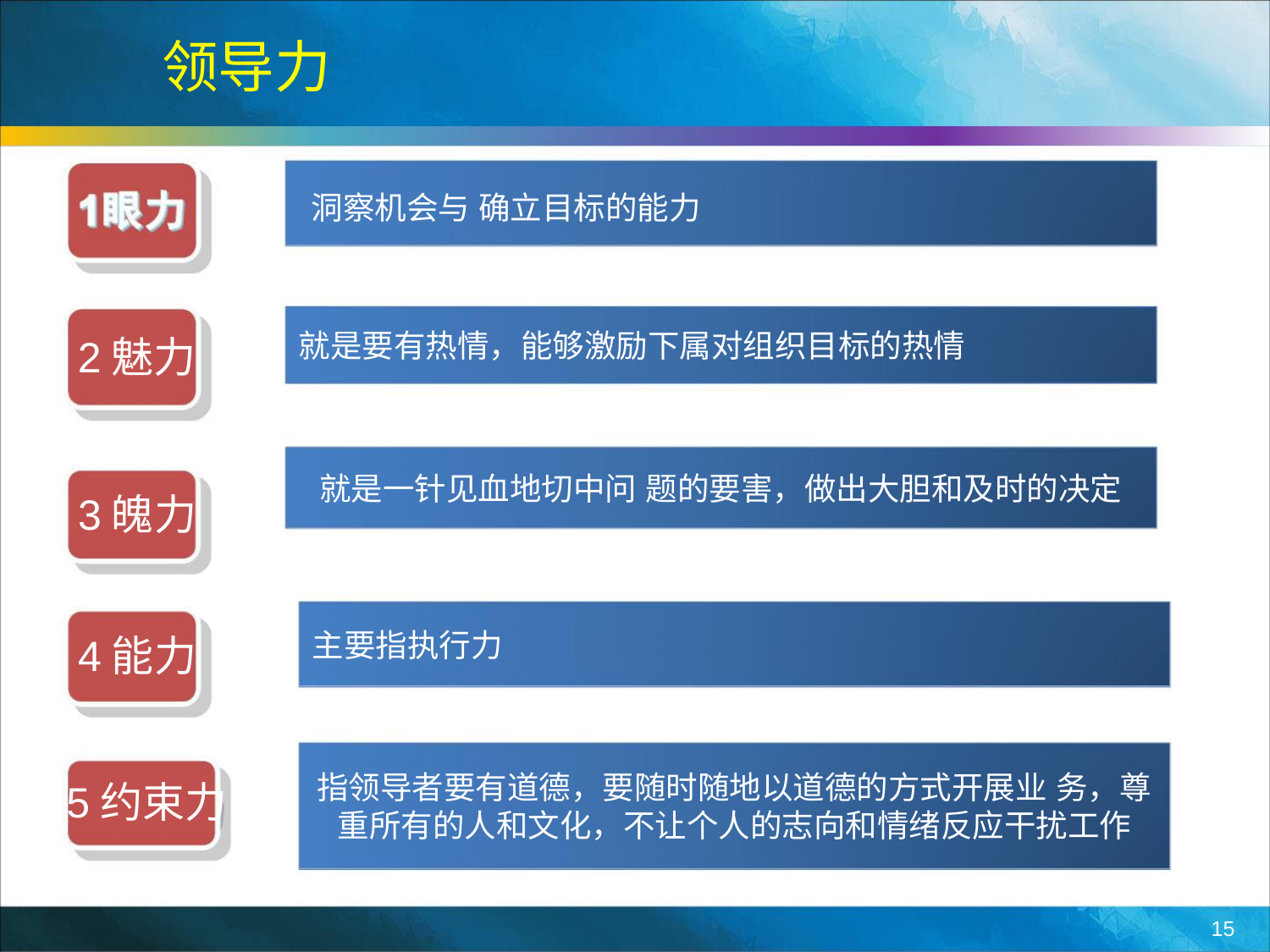

领导力
洞察机会与 确立目标的能力
就是要有热情，能够激励下属对组织目标的热情
2魅力
就是一针见血地切中问 题的要害，做出大胆和及时的决定
3魄力
4能力
主要指执行力
指领导者要有道德，要随时随地以道德的方式开展业 务，尊
重所有的人和文化，不让个人的志向和情绪反应干扰工作
5约束力
15